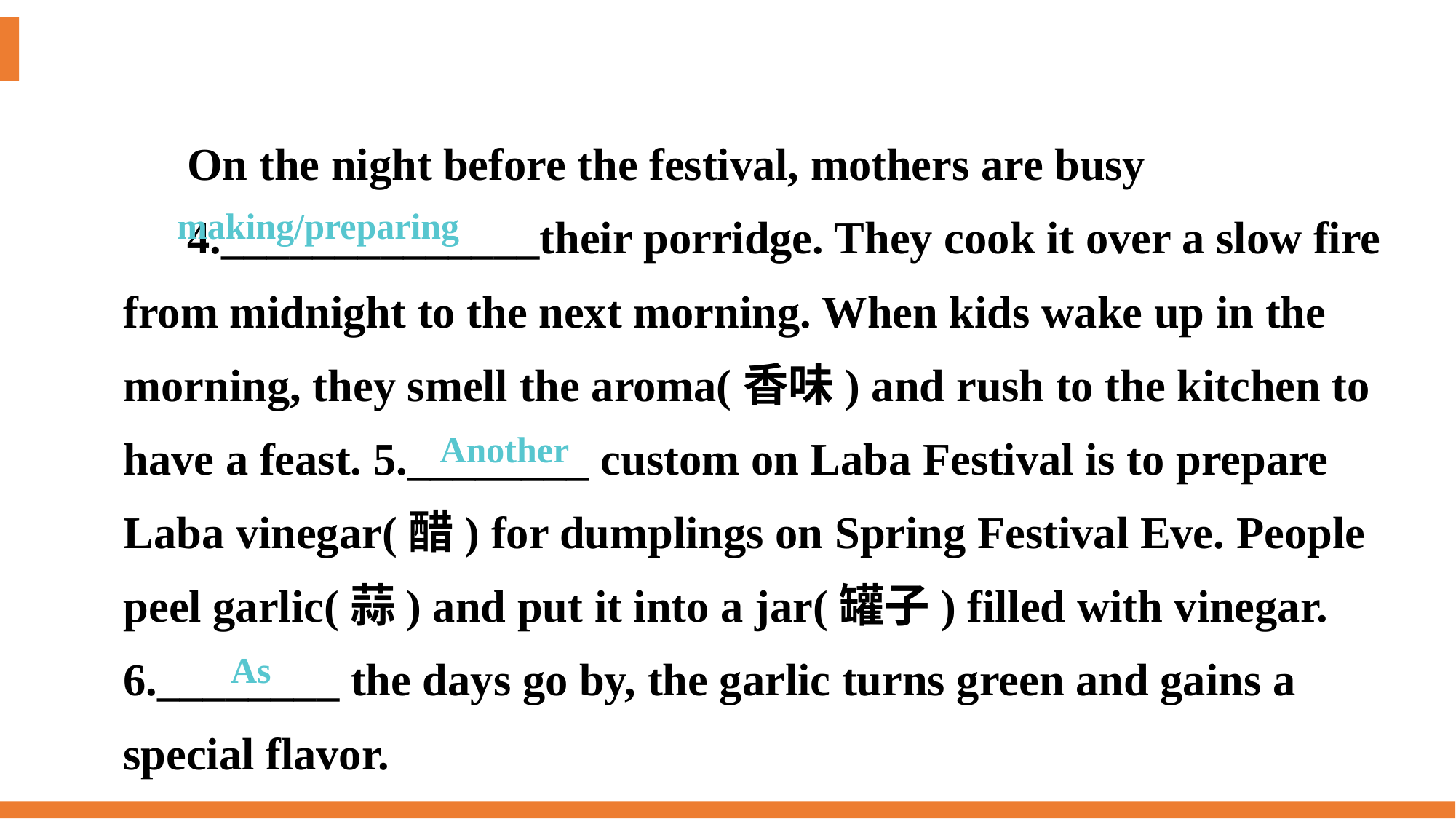

On the night before the festival, mothers are busy
4.______________their porridge. They cook it over a slow fire from midnight to the next morning. When kids wake up in the morning, they smell the aroma(香味) and rush to the kitchen to have a feast. 5.________ custom on Laba Festival is to prepare Laba vinegar(醋) for dumplings on Spring Festival Eve. People peel garlic(蒜) and put it into a jar(罐子) filled with vinegar. 6.________ the days go by, the garlic turns green and gains a special flavor.
making/preparing
Another
As